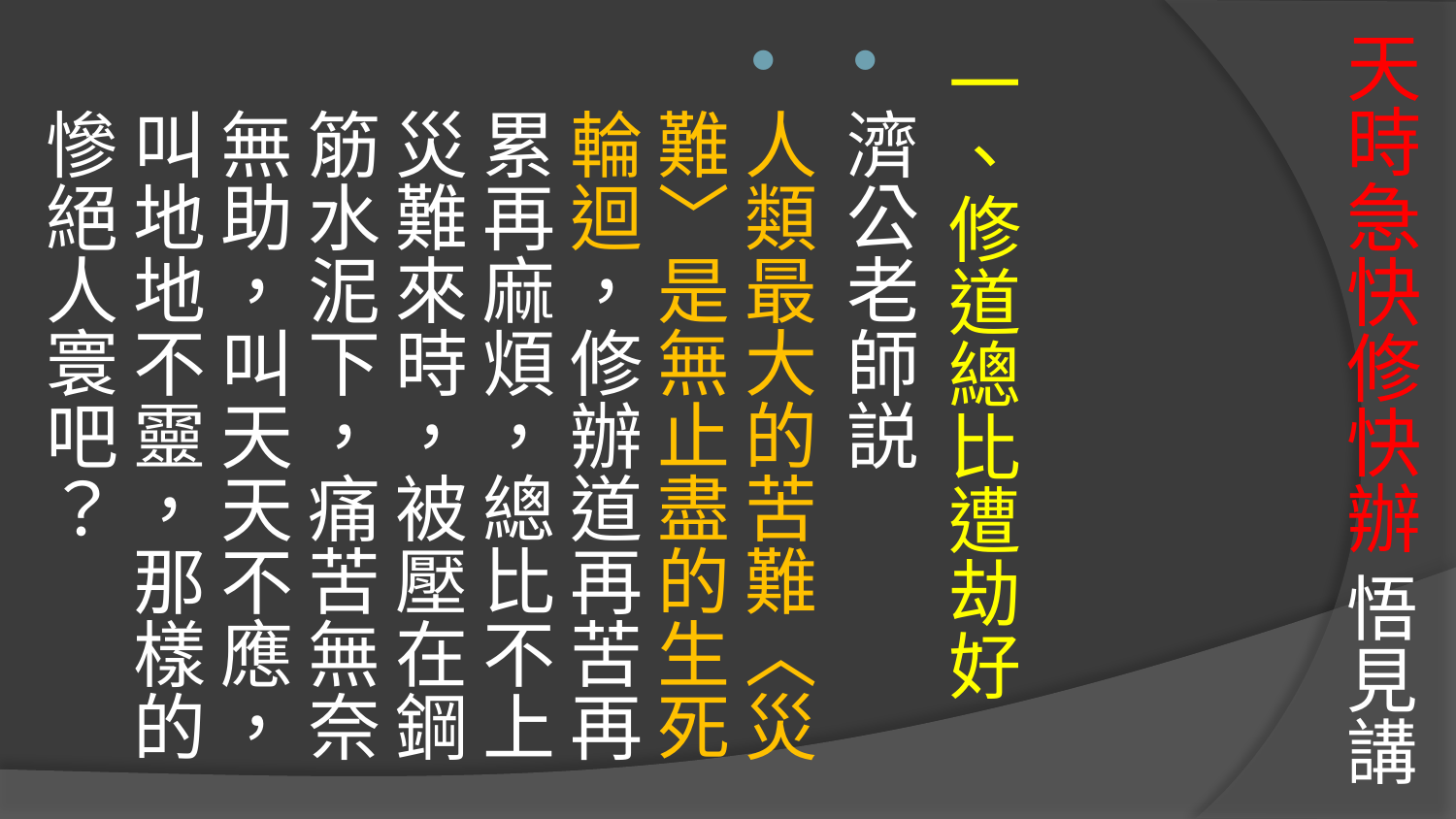

# 天時急快修快辦 悟見講
一、修道總比遭劫好
濟公老師説
人類最大的苦難〈災難〉是無止盡的生死輪迴，修辦道再苦再累再麻煩，總比不上災難來時，被壓在鋼筋水泥下，痛苦無奈無助，叫天天不應，叫地地不靈，那樣的慘絕人寰吧？